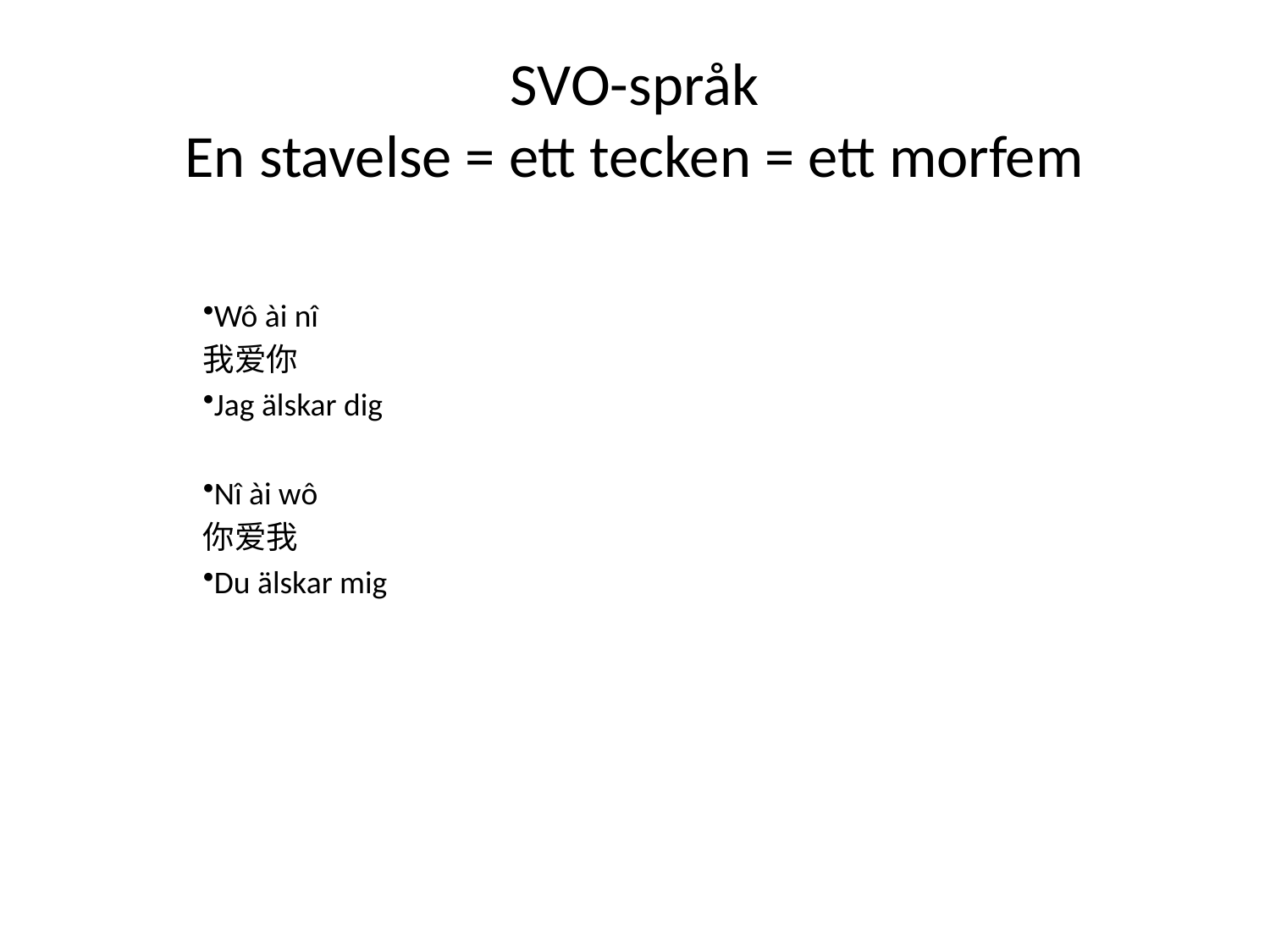

# SVO-språk En stavelse = ett tecken = ett morfem
Wô ài nî
我爱你
Jag älskar dig

Nî ài wô
你爱我
Du älskar mig